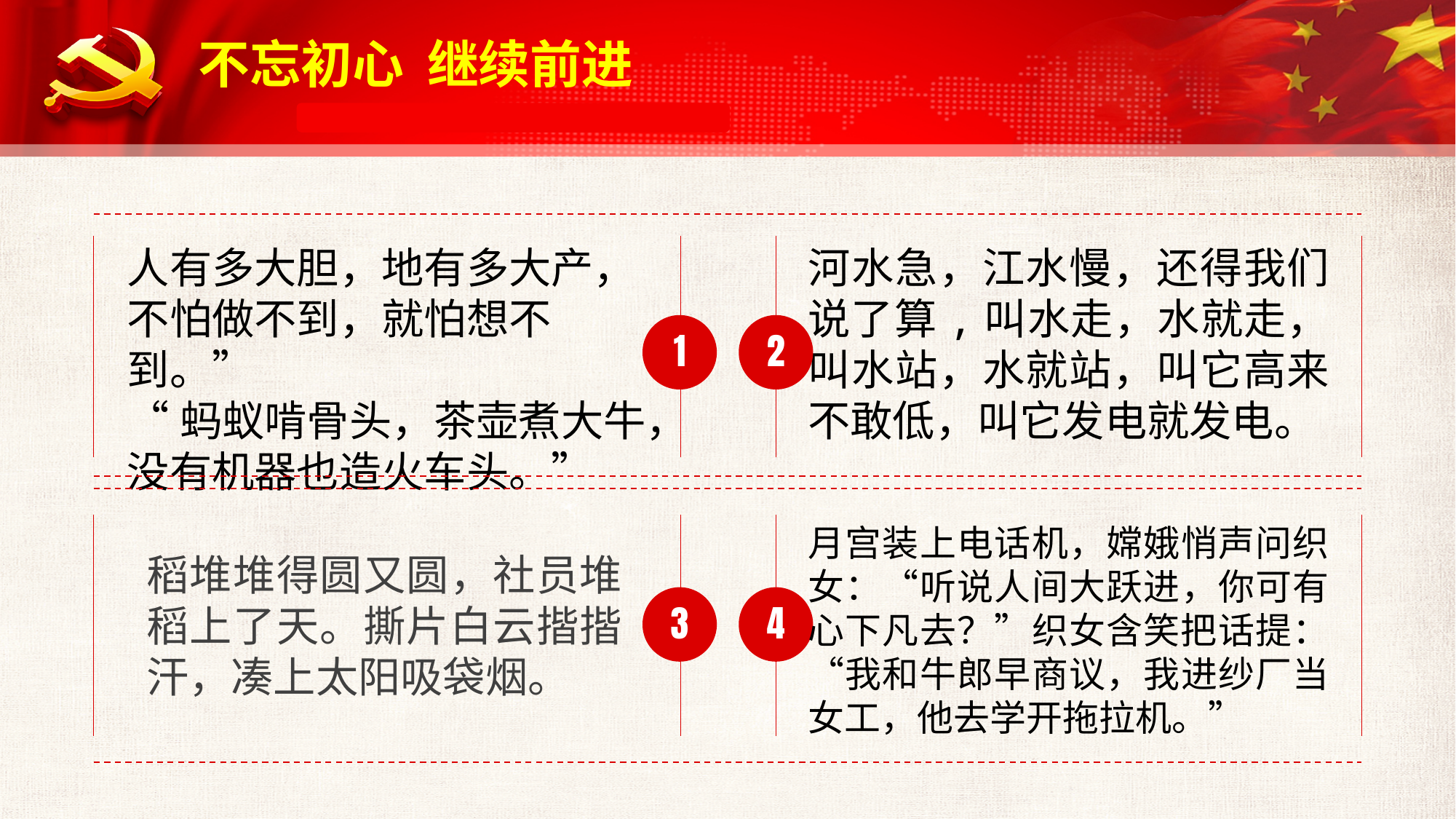

人有多大胆，地有多大产，不怕做不到，就怕想不到。”
“蚂蚁啃骨头，茶壶煮大牛，没有机器也造火车头。”
河水急，江水慢，还得我们说了算,叫水走，水就走，叫水站，水就站，叫它高来不敢低，叫它发电就发电。
1
2
月宫装上电话机，嫦娥悄声问织女：“听说人间大跃进，你可有心下凡去？”织女含笑把话提：“我和牛郎早商议，我进纱厂当女工，他去学开拖拉机。”
稻堆堆得圆又圆，社员堆稻上了天。撕片白云揩揩汗，凑上太阳吸袋烟。
3
4